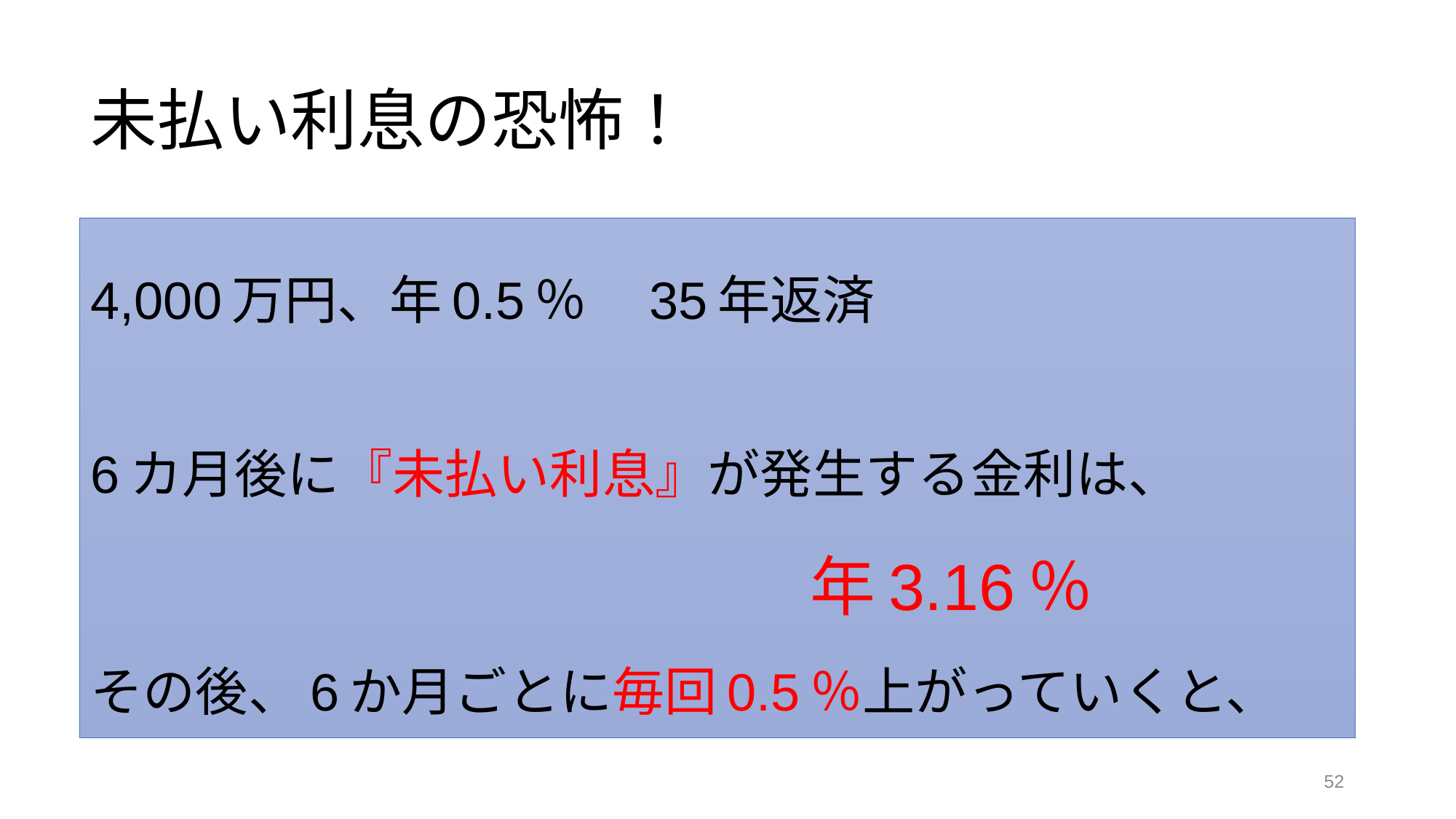

# 未払い利息の恐怖！

4,000万円、年0.5％　35年返済

6カ月後に『未払い利息』が発生する金利は、

　　　　　　　　　　　年3.16％

その後、6か月ごとに毎回0.5％上がっていくと、

52